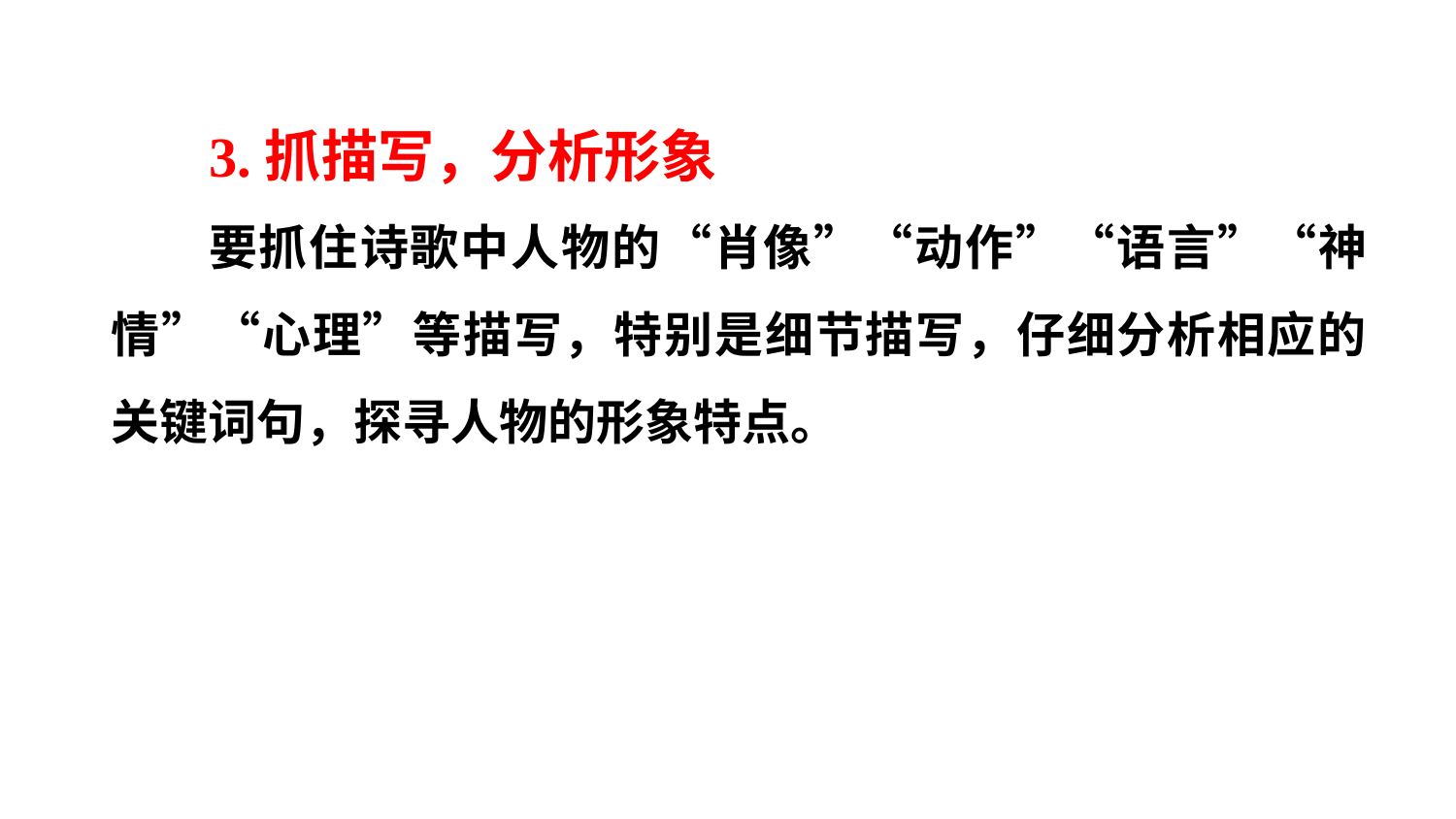

3.抓描写，分析形象
要抓住诗歌中人物的“肖像”“动作”“语言”“神情”“心理”等描写，特别是细节描写，仔细分析相应的关键词句，探寻人物的形象特点。